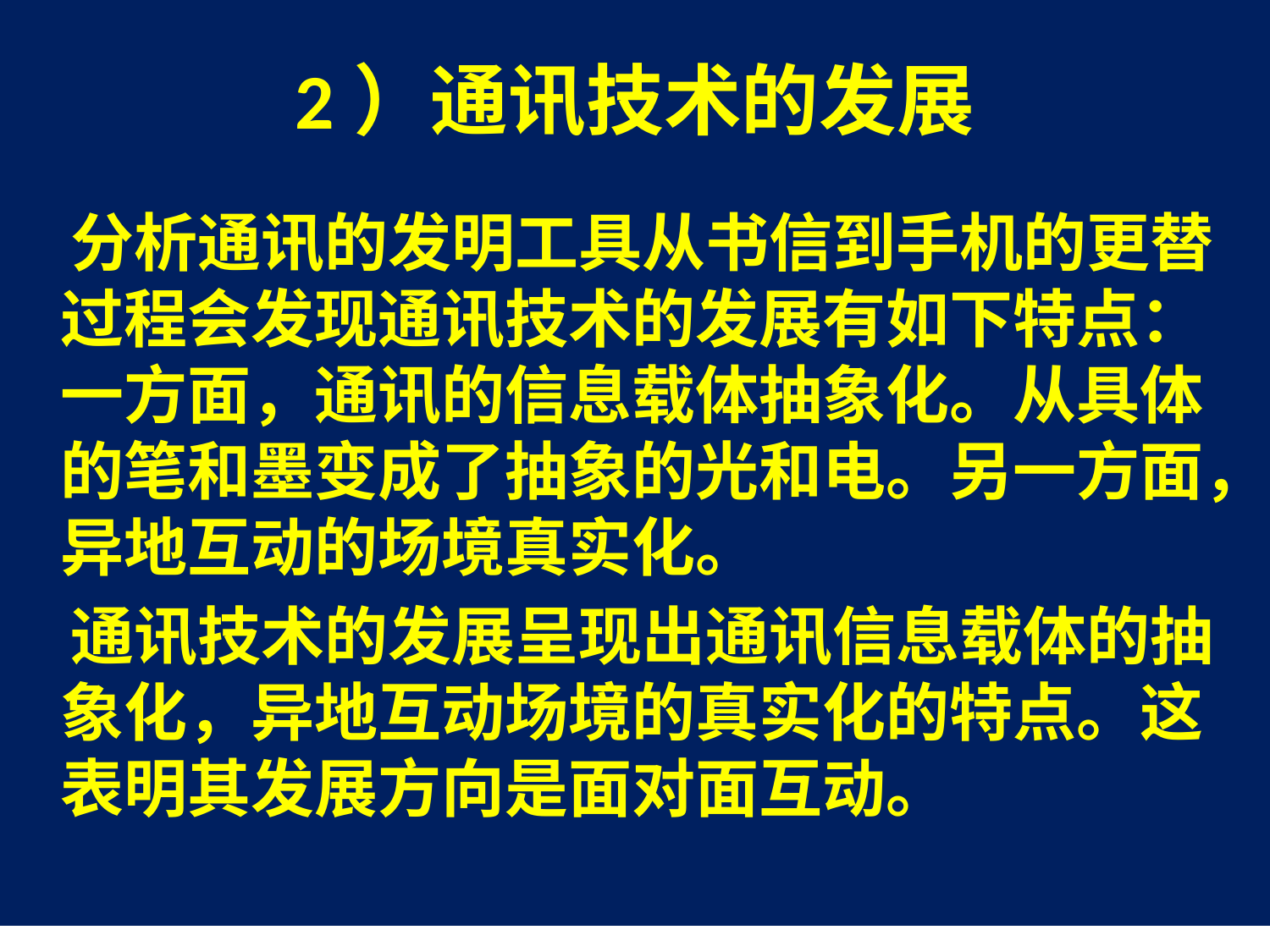

# 2）通讯技术的发展
   分析通讯的发明工具从书信到手机的更替过程会发现通讯技术的发展有如下特点：一方面，通讯的信息载体抽象化。从具体的笔和墨变成了抽象的光和电。另一方面，异地互动的场境真实化。
   通讯技术的发展呈现出通讯信息载体的抽象化，异地互动场境的真实化的特点。这表明其发展方向是面对面互动。